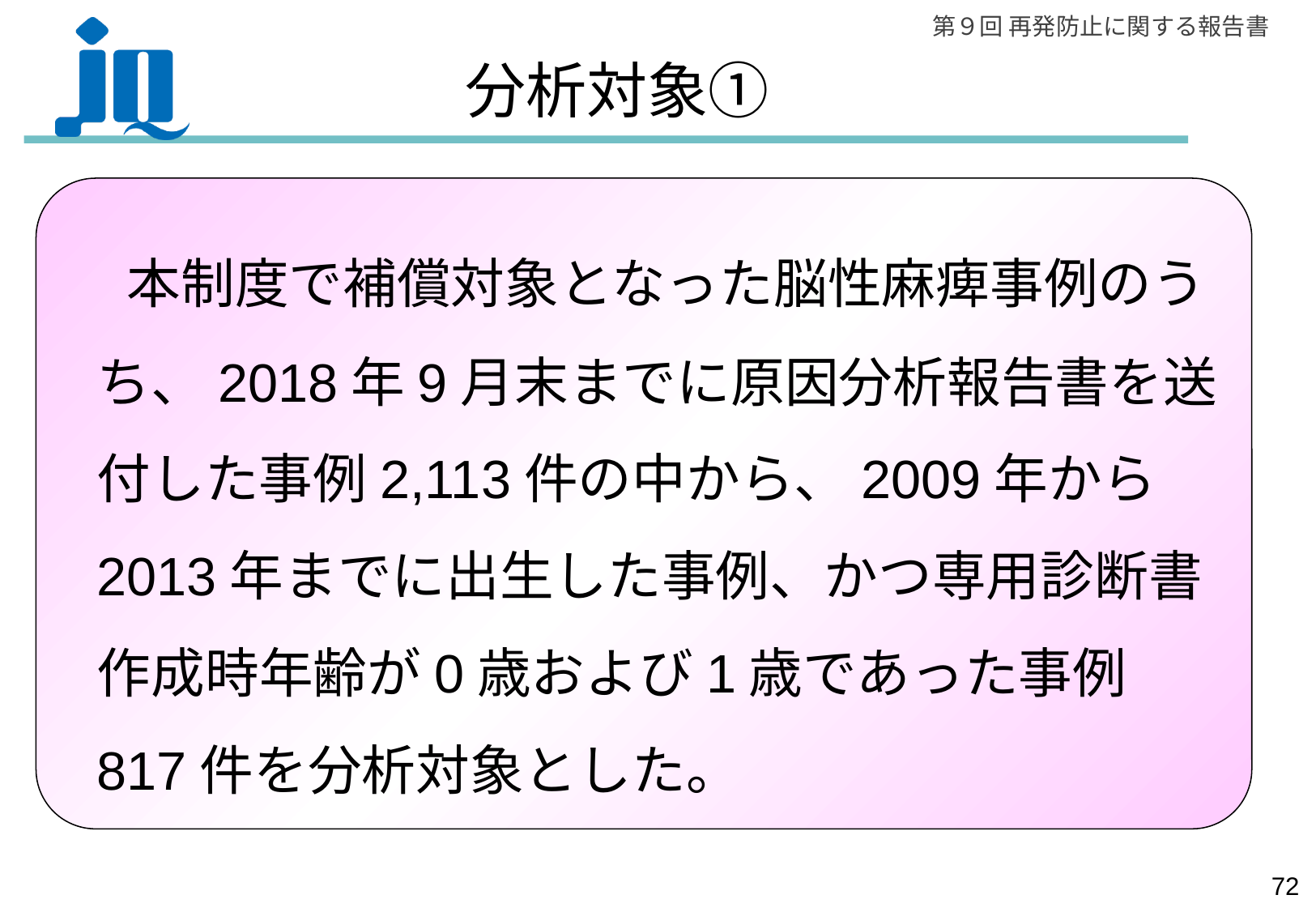

# 分析対象①
　本制度で補償対象となった脳性麻痺事例のうち、2018年9月末までに原因分析報告書を送付した事例2,113件の中から、2009年から2013年までに出生した事例、かつ専用診断書作成時年齢が0歳および1歳であった事例817件を分析対象とした。
72